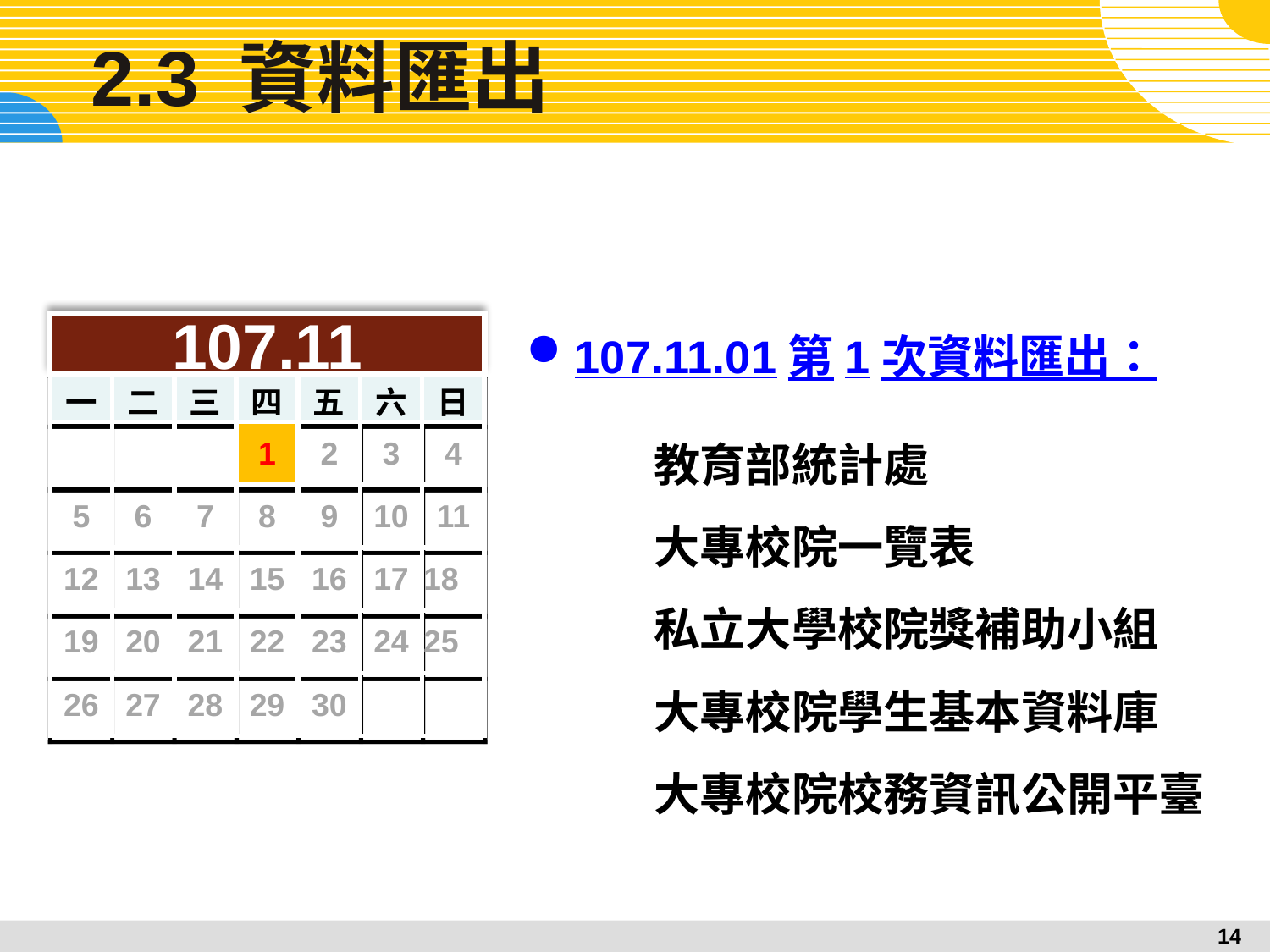

# 2.3 資料匯出
107.11.01第1次資料匯出：

	教育部統計處
	大專校院一覽表
	私立大學校院獎補助小組
	大專校院學生基本資料庫
	大專校院校務資訊公開平臺
107.11
| 一 | 二 | 三 | 四 | 五 | 六 | 日 |
| --- | --- | --- | --- | --- | --- | --- |
|  |  |  | 1 | 2 | 3 | 4 |
| 5 | 6 | 7 | 8 | 9 | 10 | 11 |
| 12 | 13 | 14 | 15 | 16 | 17 | 18 |
| 19 | 20 | 21 | 22 | 23 | 24 | 25 |
| 26 | 27 | 28 | 29 | 30 |  |  |